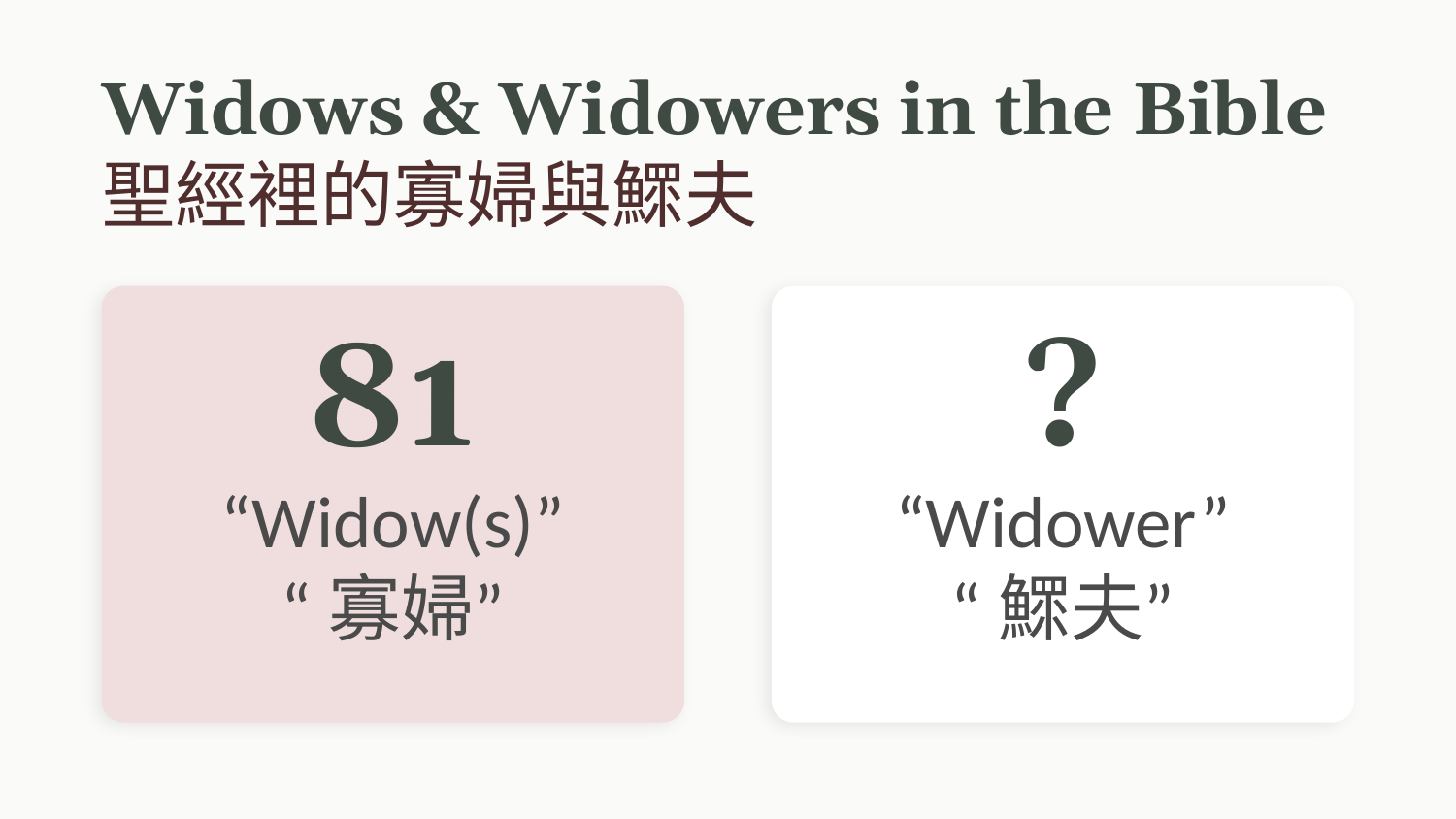

Widows & Widowers in the Bible
聖經裡的寡婦與鰥夫

81
?
“Widow(s)”
“寡婦”
“Widower”
“鰥夫”